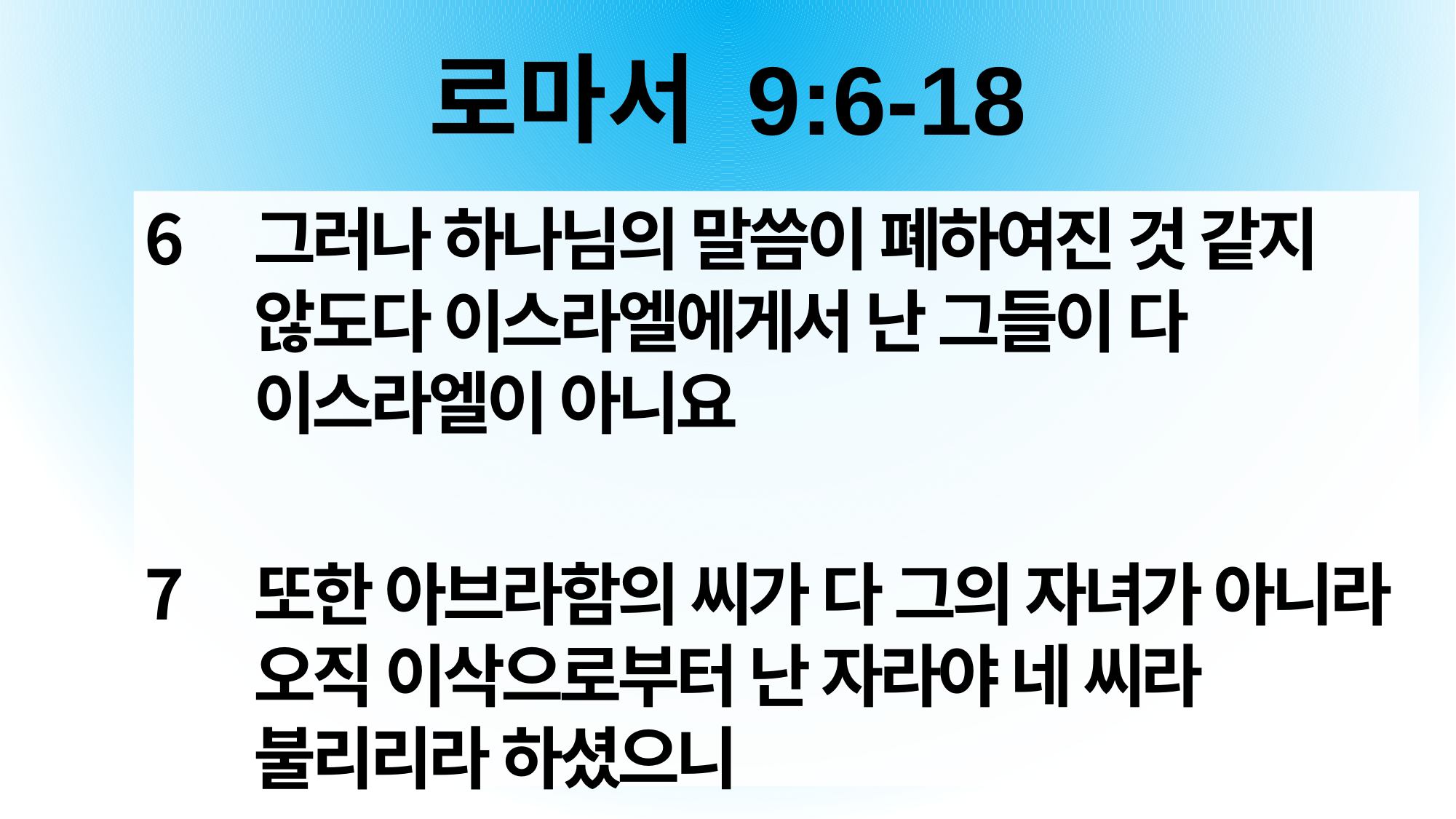

# 로마서 9:6-18
그러나 하나님의 말씀이 폐하여진 것 같지 않도다 이스라엘에게서 난 그들이 다 이스라엘이 아니요

또한 아브라함의 씨가 다 그의 자녀가 아니라 오직 이삭으로부터 난 자라야 네 씨라 불리리라 하셨으니